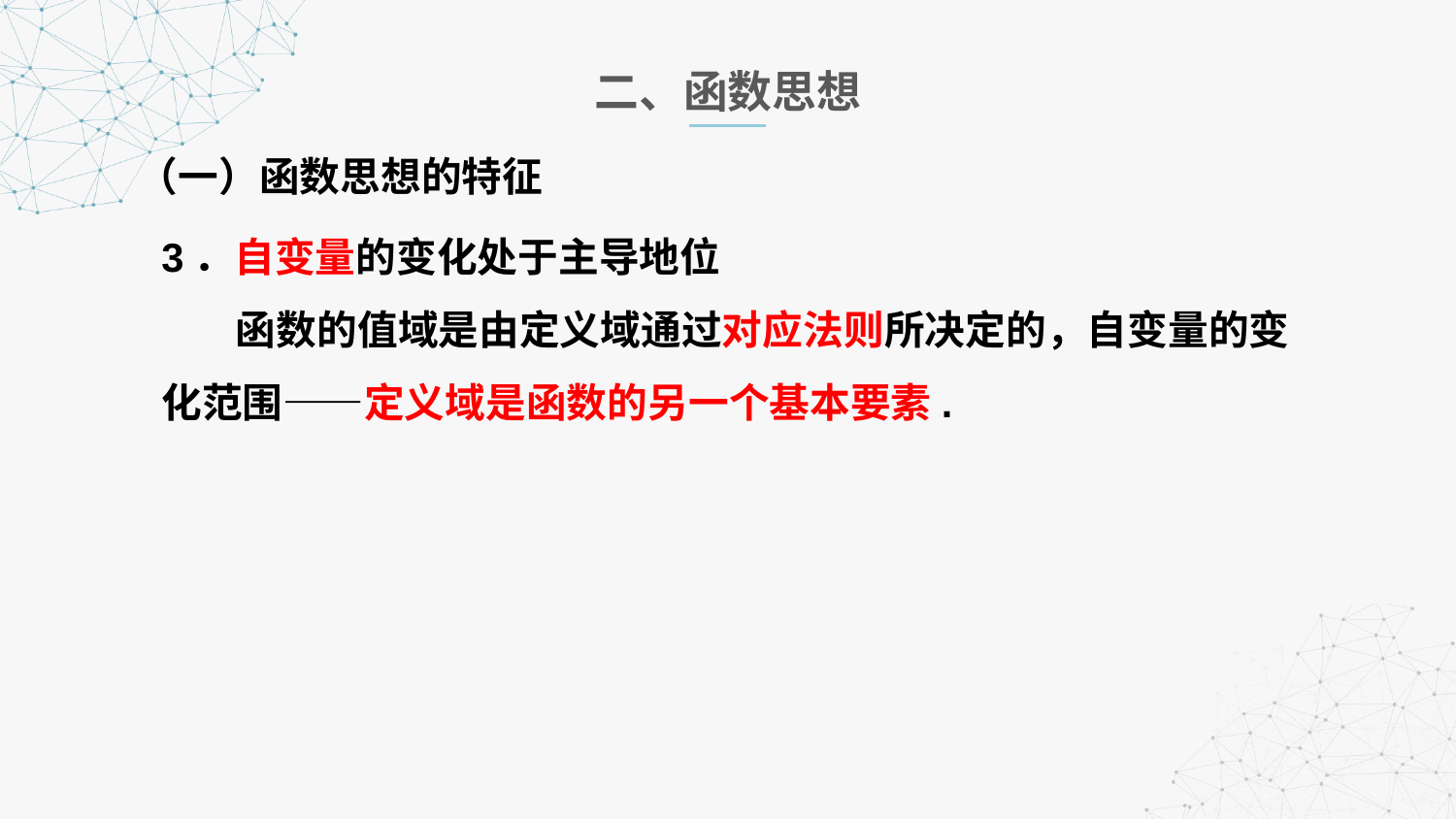

二、函数思想
（一）函数思想的特征
3．自变量的变化处于主导地位
       函数的值域是由定义域通过对应法则所决定的，自变量的变化范围——定义域是函数的另一个基本要素.